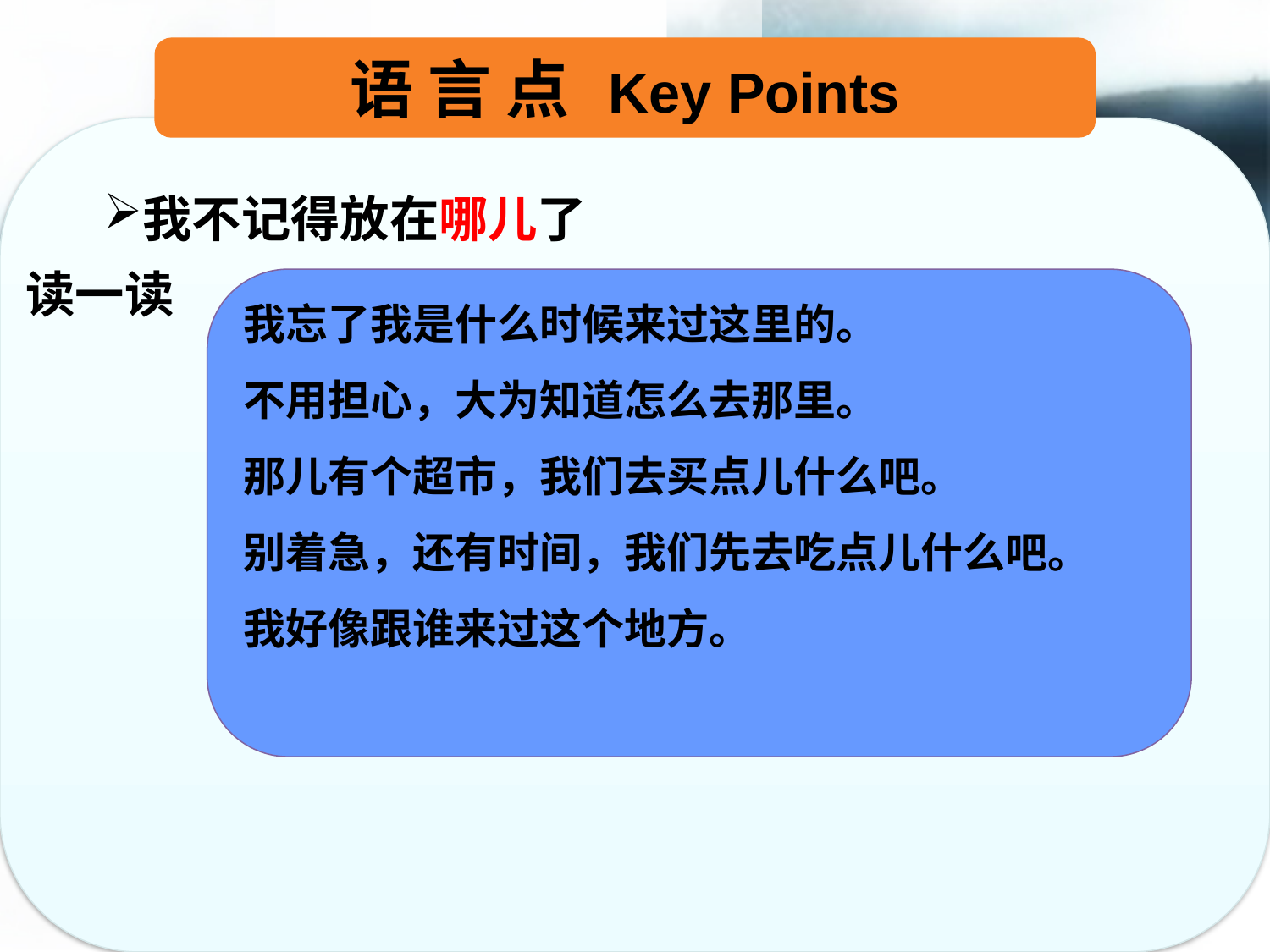

语 言 点  Key Points

我不记得放在哪儿了
读一读

我忘了我是什么时候来过这里的。
不用担心，大为知道怎么去那里。
那儿有个超市，我们去买点儿什么吧。
别着急，还有时间，我们先去吃点儿什么吧。
我好像跟谁来过这个地方。